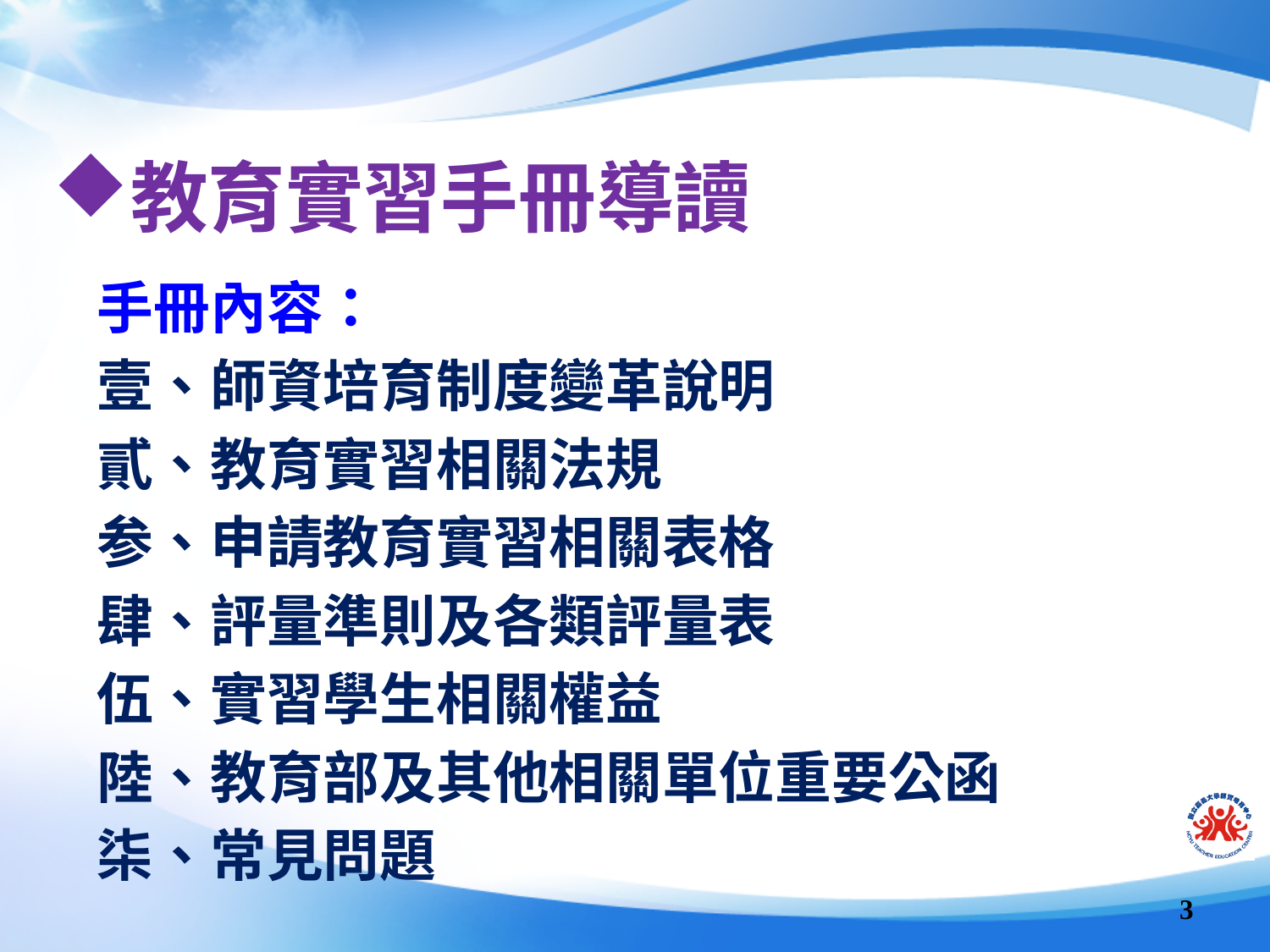

教育實習手冊導讀
手冊內容：
壹、師資培育制度變革說明
貳、教育實習相關法規
参、申請教育實習相關表格
肆、評量準則及各類評量表
伍、實習學生相關權益
陸、教育部及其他相關單位重要公函
柒、常見問題
3